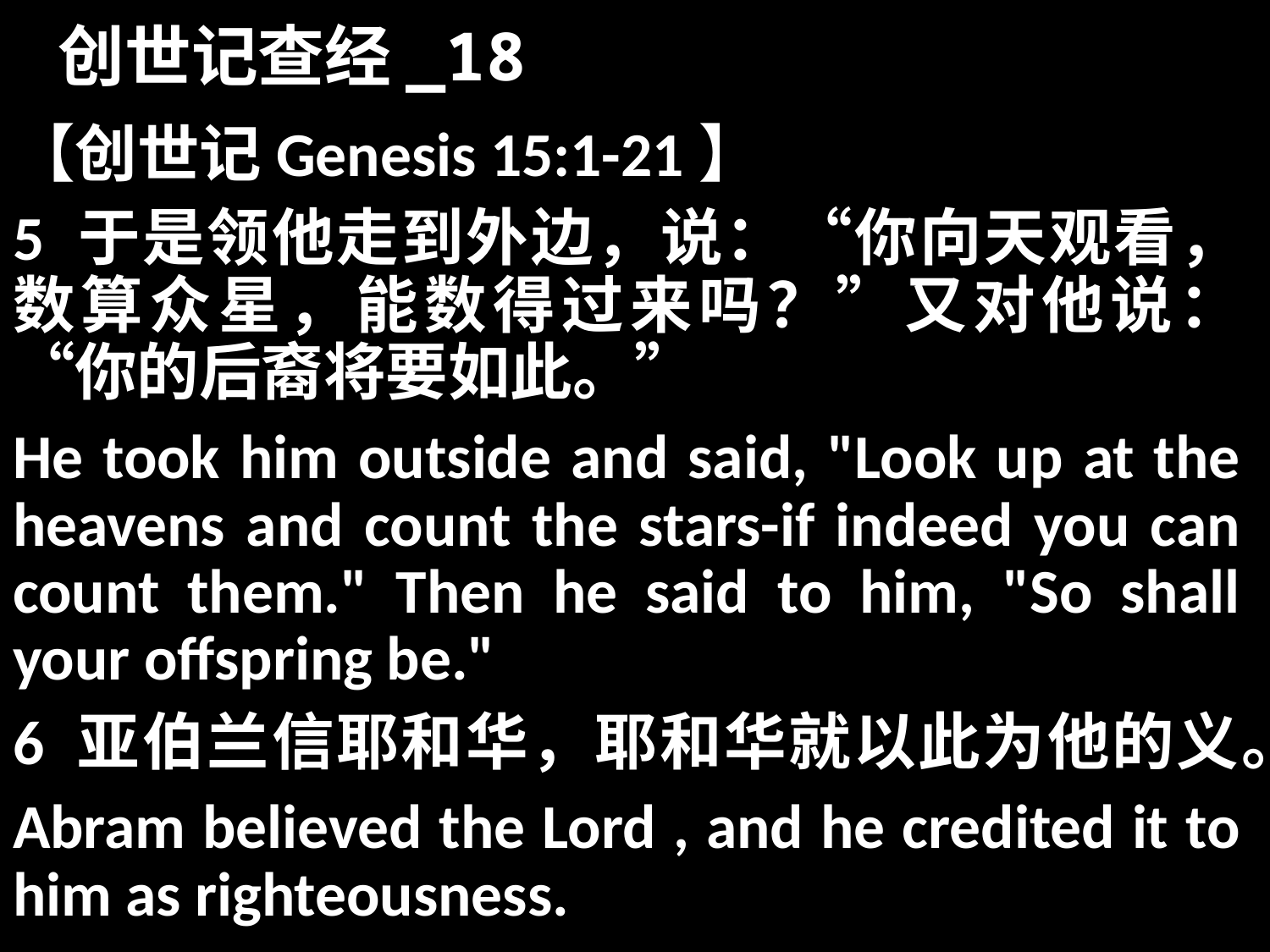

# 创世记查经_18
【创世记Genesis 15:1-21】
5 于是领他走到外边，说：“你向天观看，数算众星，能数得过来吗？”又对他说：“你的后裔将要如此。”
He took him outside and said, "Look up at the heavens and count the stars-if indeed you can count them." Then he said to him, "So shall your offspring be."
6 亚伯兰信耶和华，耶和华就以此为他的义。
Abram believed the Lord , and he credited it to him as righteousness.